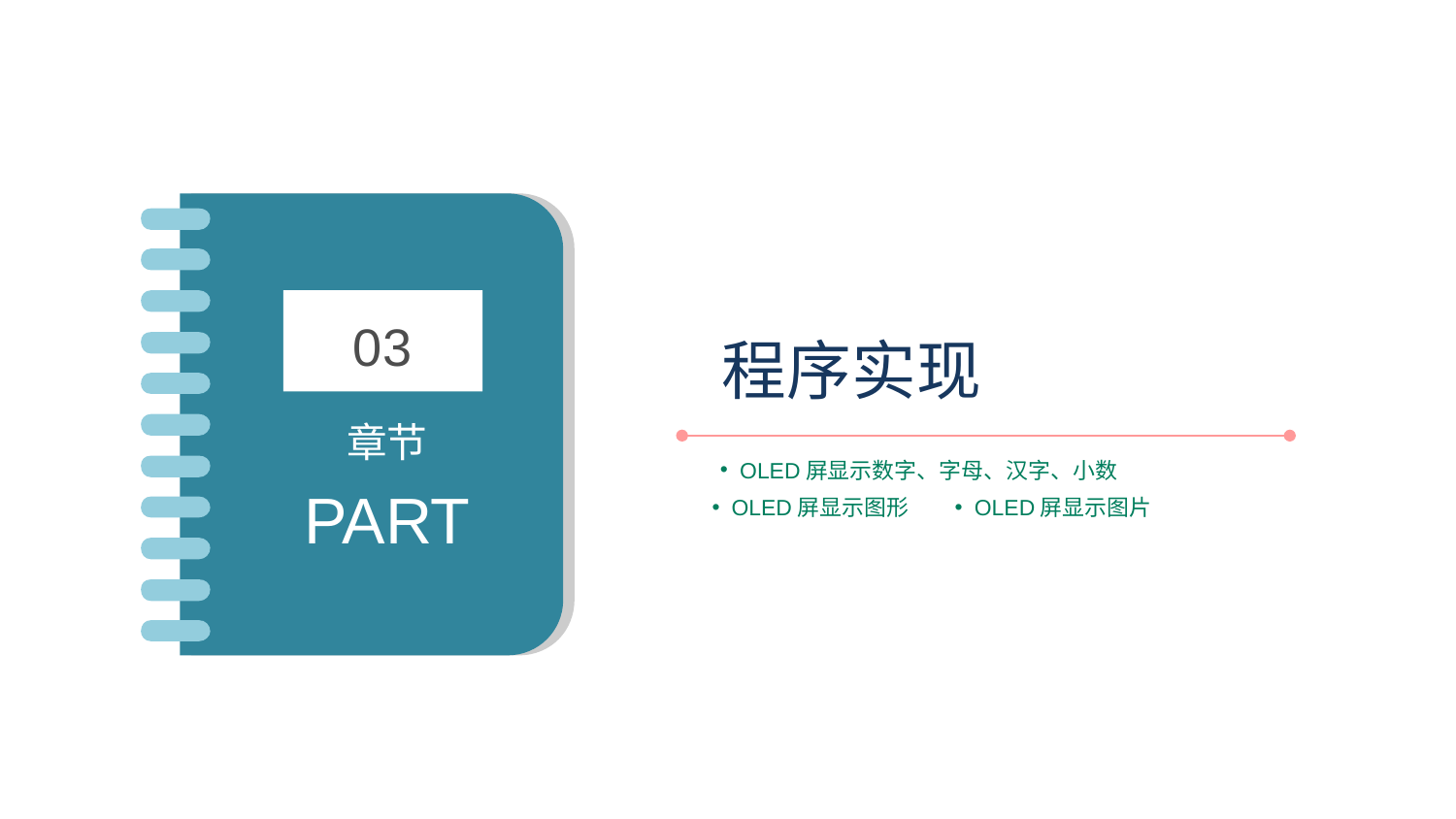

03
章节
PART
程序实现
OLED屏显示数字、字母、汉字、小数
OLED屏显示图形
OLED屏显示图片